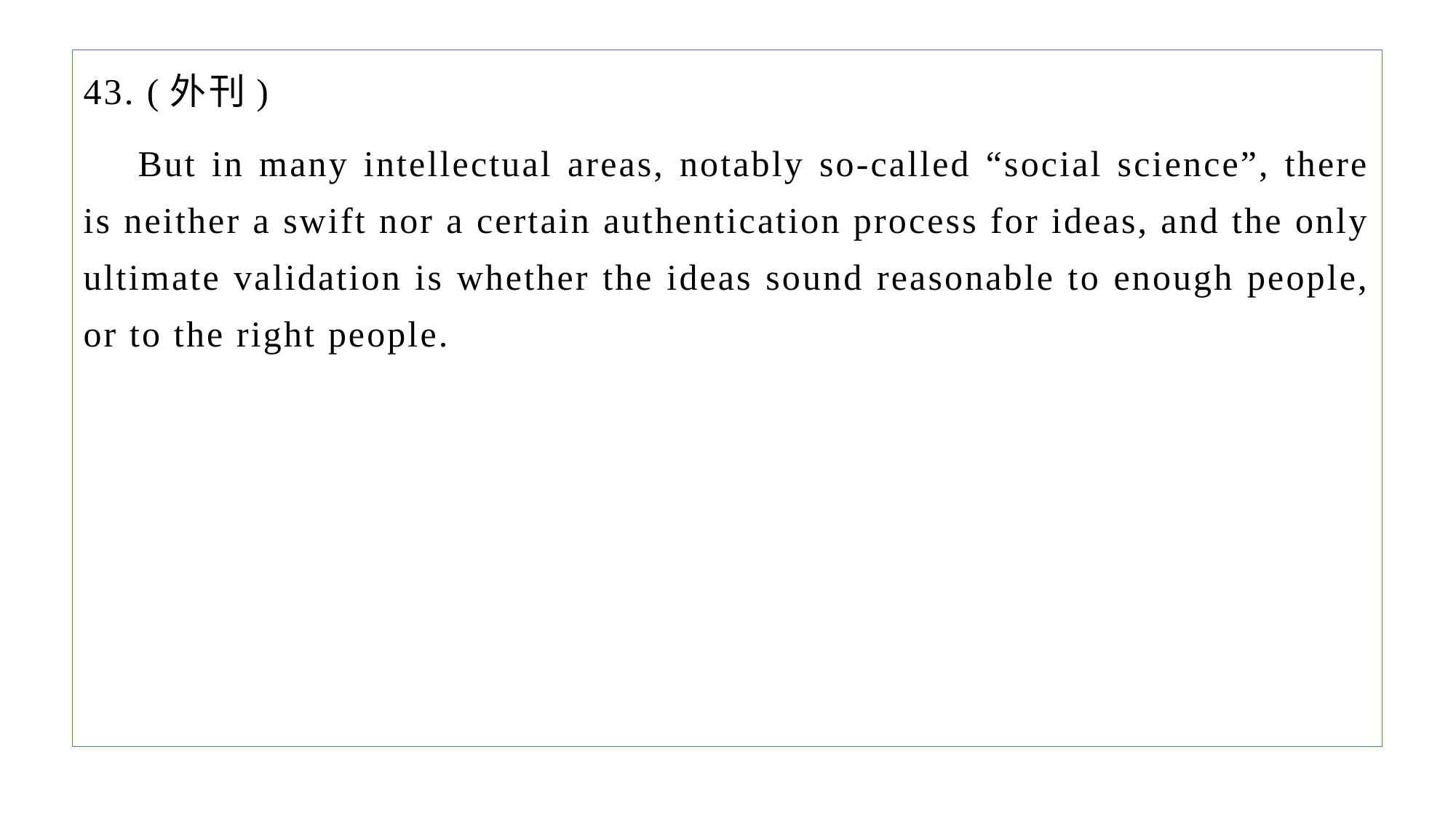

43. (外刊)
But in many intellectual areas, notably so-called “social science”, there is neither a swift nor a certain authentication process for ideas, and the only ultimate validation is whether the ideas sound reasonable to enough people, or to the right people.